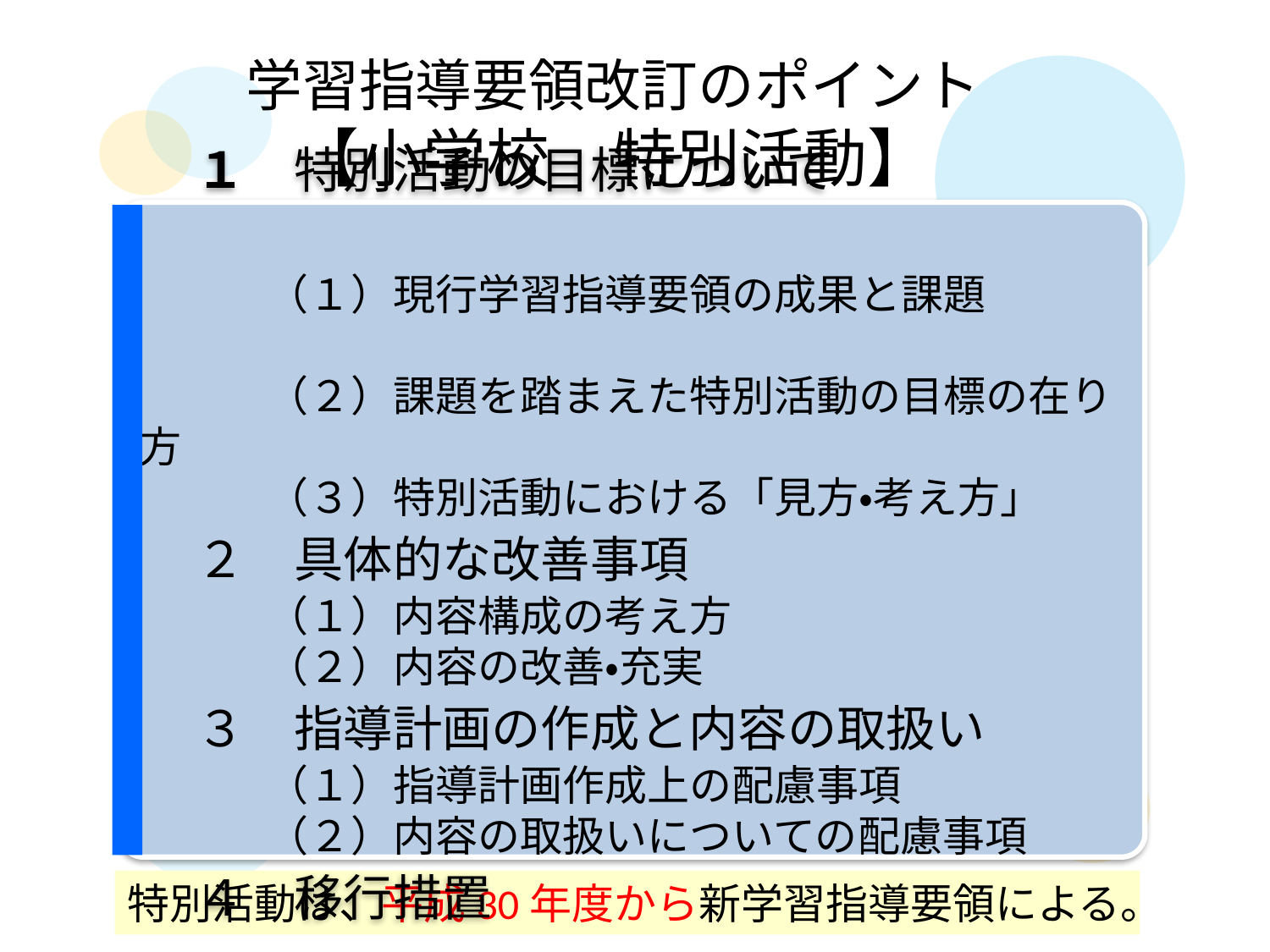

学習指導要領改訂のポイント
【小学校　特別活動】

　１　特別活動の目標について
　　　（１）現行学習指導要領の成果と課題
　　　（２）課題を踏まえた特別活動の目標の在り方
　　　（３）特別活動における「見方・考え方」
　２　具体的な改善事項
　　　（１）内容構成の考え方
　　　（２）内容の改善・充実
　３　指導計画の作成と内容の取扱い
　　　（１）指導計画作成上の配慮事項
　　　（２）内容の取扱いについての配慮事項
　４　移行措置

特別活動は、平成30年度から新学習指導要領による。